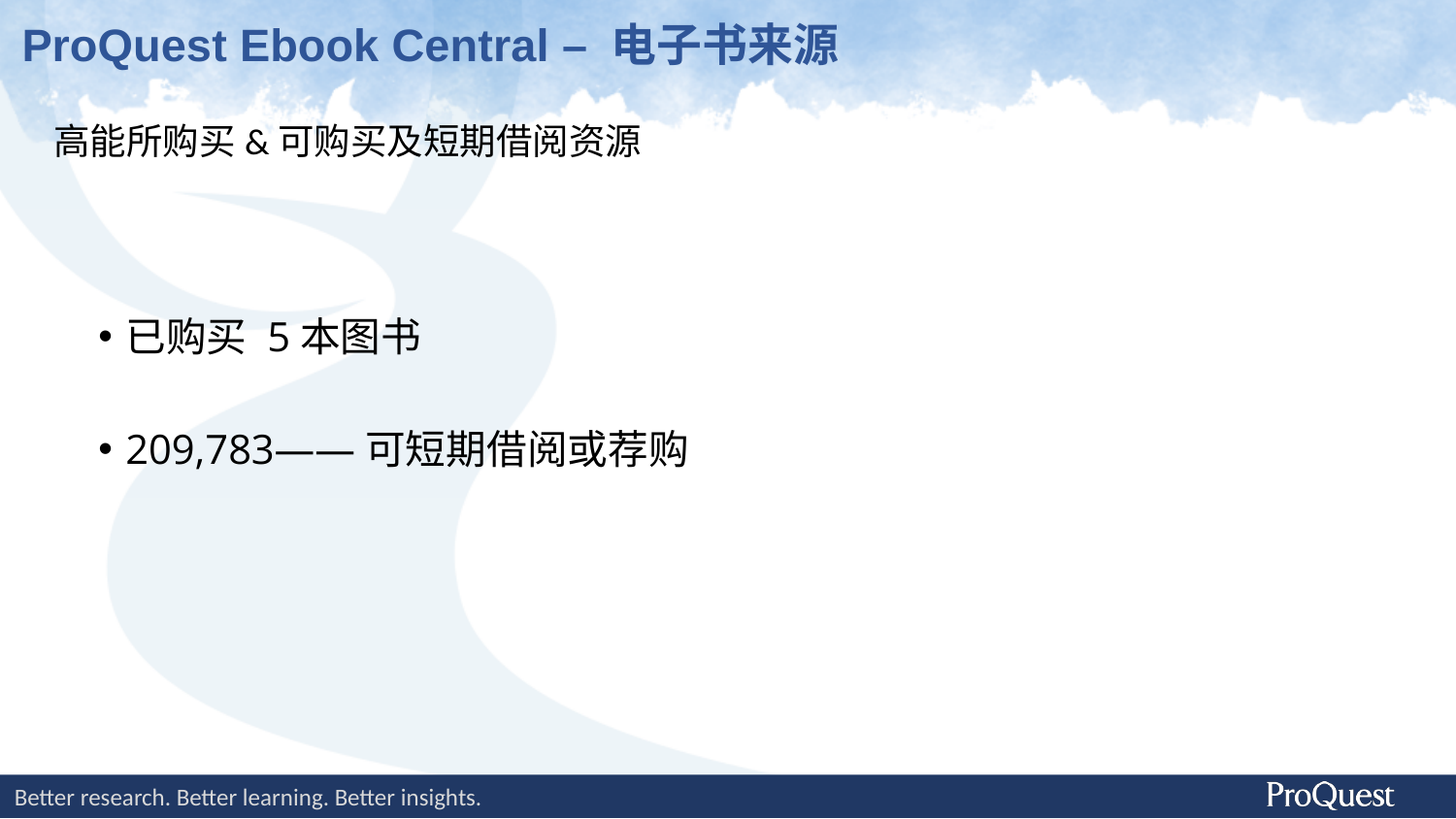

# ProQuest Ebook Central – 电子书来源
高能所购买&可购买及短期借阅资源

已购买 5本图书
209,783——可短期借阅或荐购